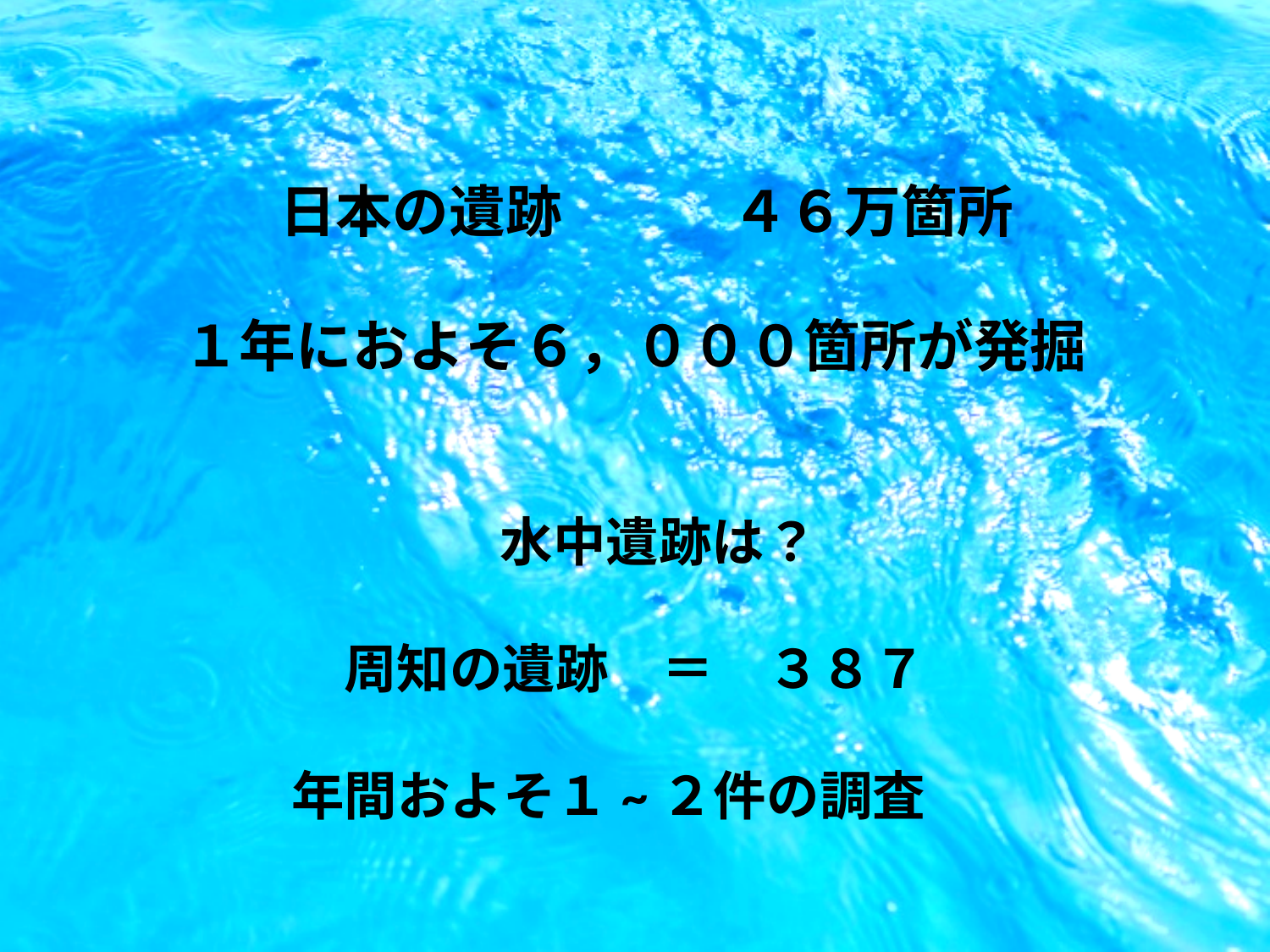

日本の遺跡　　　４６万箇所

１年におよそ６，０００箇所が発掘

　　水中遺跡は？

周知の遺跡　＝　３８７

年間およそ１~２件の調査